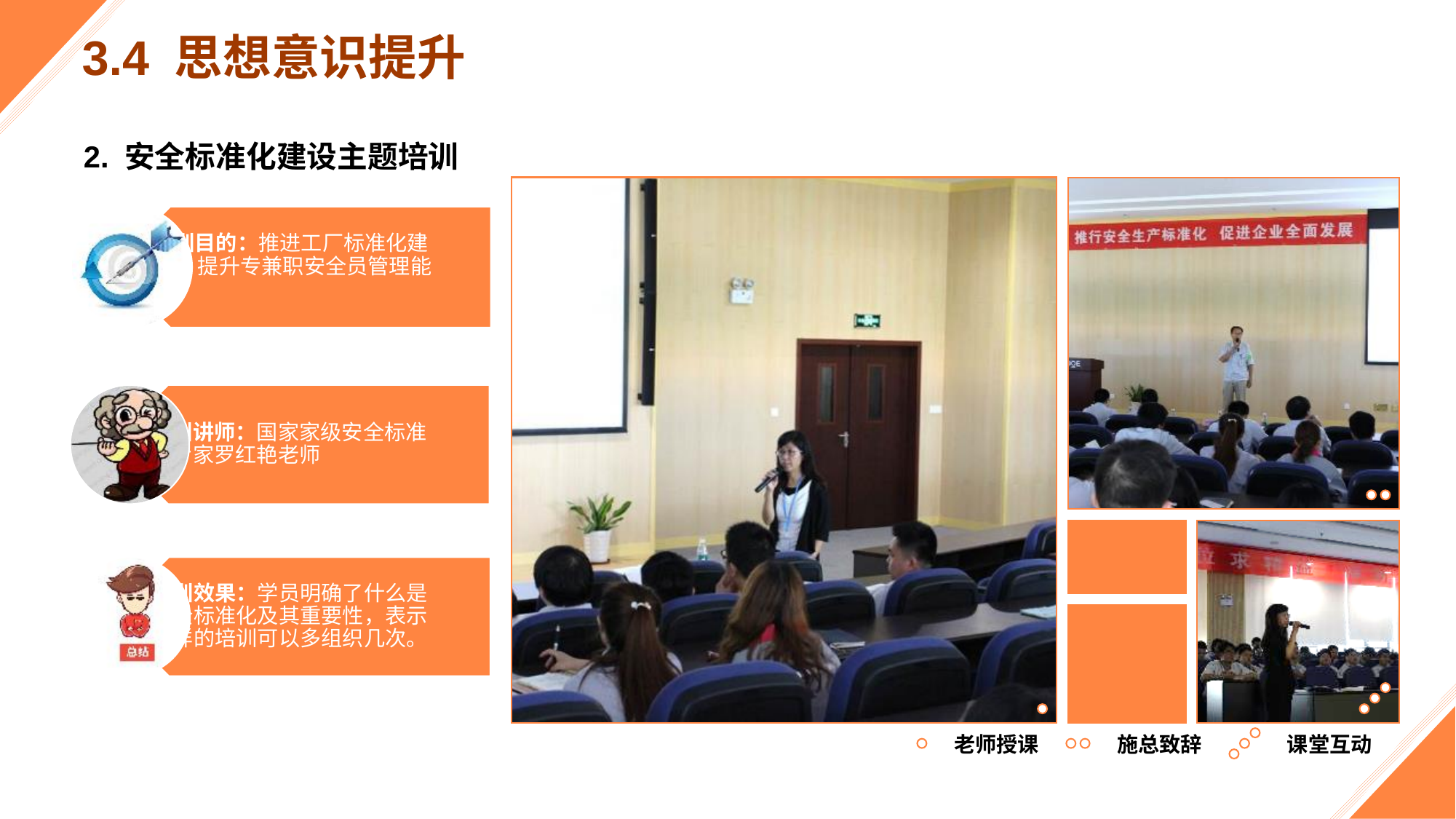

3.4 思想意识提升
2. 安全标准化建设主题培训
老师授课
施总致辞
课堂互动
培训目的：推进工厂标准化建设&提升专兼职安全员管理能力
培训讲师：国家家级安全标准化专家罗红艳老师
培训效果：学员明确了什么是安全标准化及其重要性，表示这样的培训可以多组织几次。